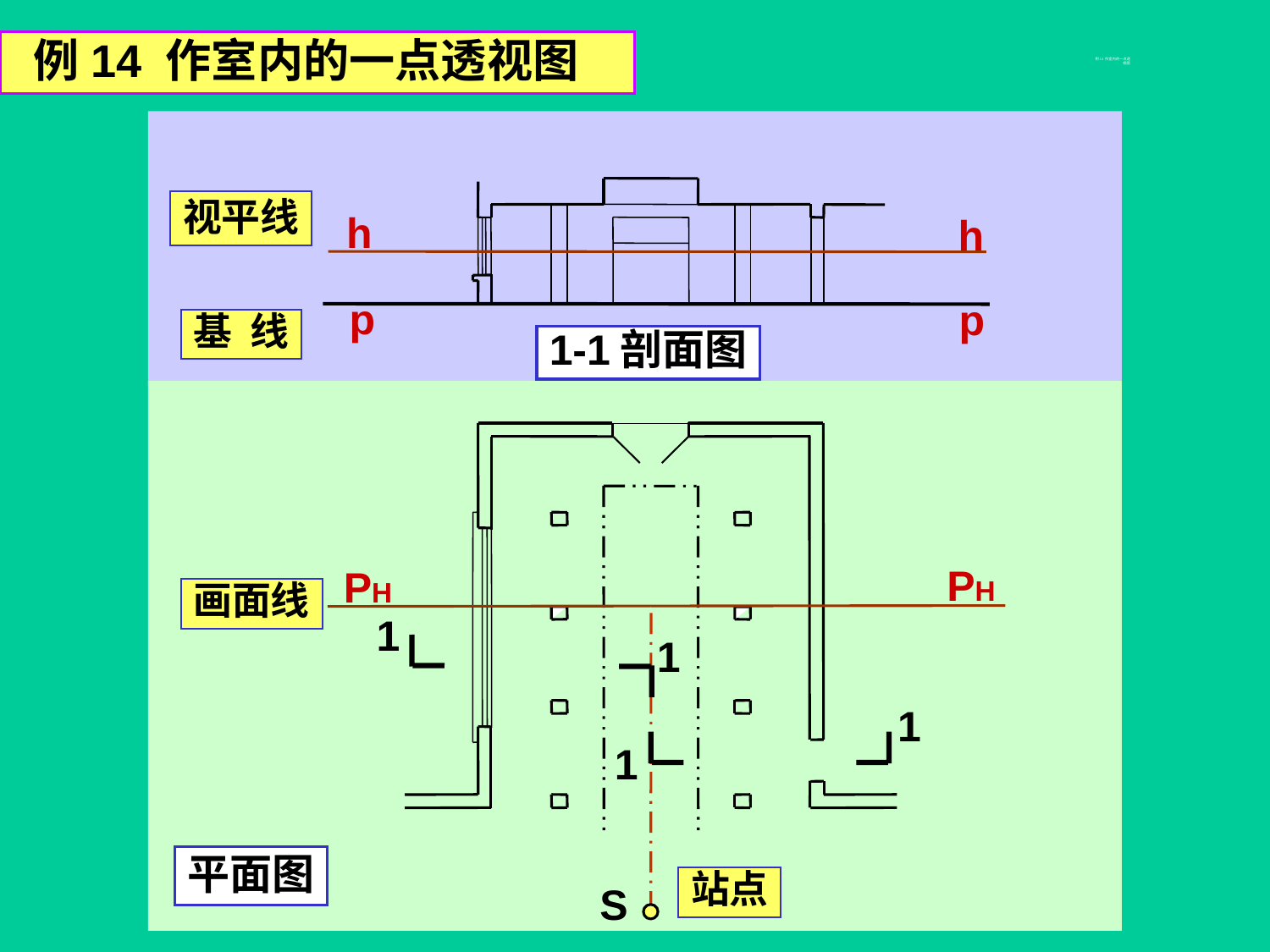

例14 作室内的一点透视图
# 例14 作室内的一点透视图

p
p

视平线
h
h

基  线
1-1剖面图

PH
PH

画面线
1
1

1
1

S

平面图
站点